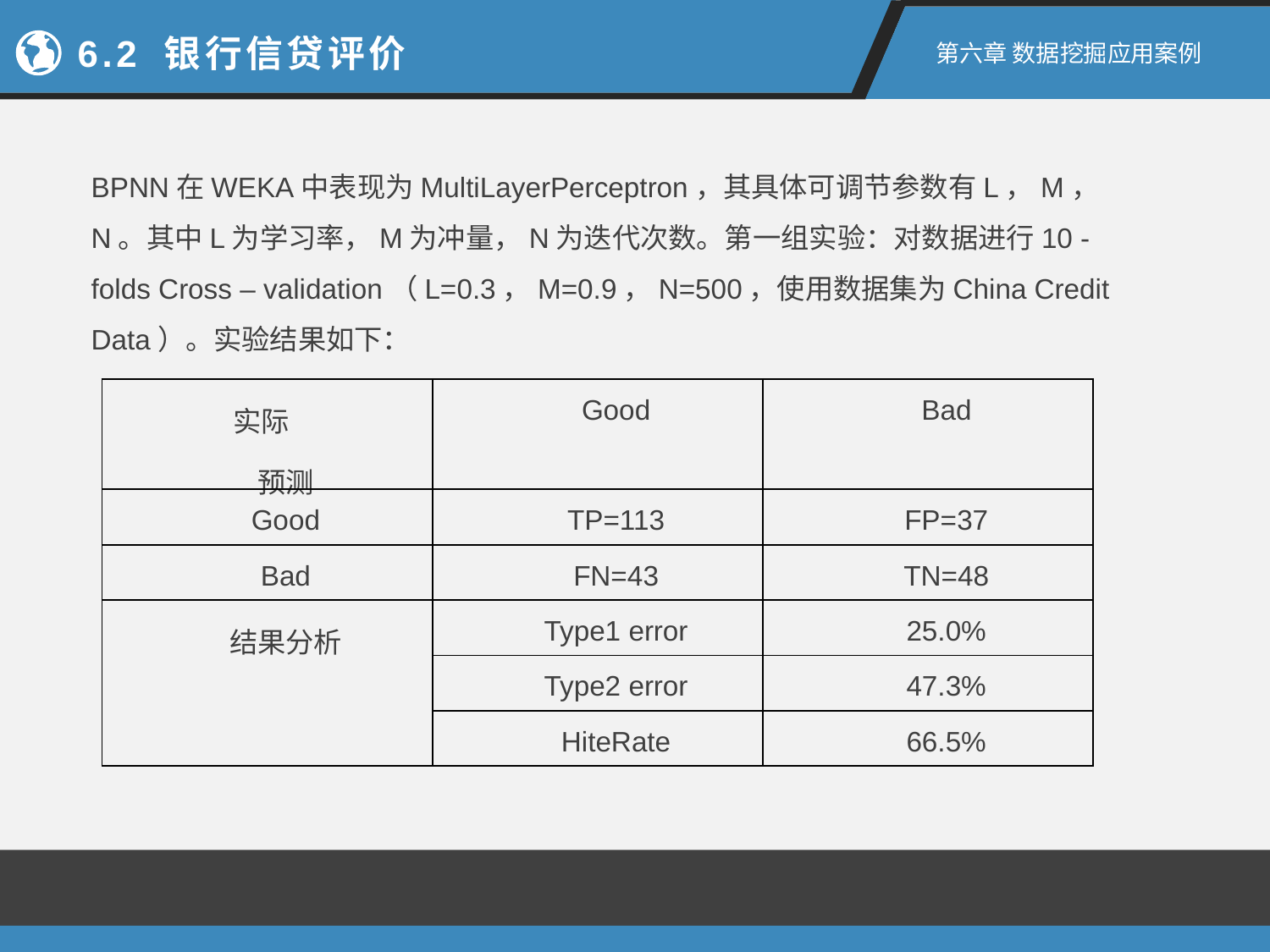

6.2 银行信贷评价

第六章 数据挖掘应用案例
BPNN在WEKA中表现为MultiLayerPerceptron，其具体可调节参数有L，M，N。其中L为学习率，M为冲量，N为迭代次数。第一组实验：对数据进行10 - folds Cross – validation（L=0.3，M=0.9，N=500，使用数据集为China Credit Data）。实验结果如下：
| 实际 预测 | Good | Bad |
| --- | --- | --- |
| Good | TP=113 | FP=37 |
| Bad | FN=43 | TN=48 |
| 结果分析 | Type1 error | 25.0% |
|  | Type2 error | 47.3% |
|  | HiteRate | 66.5% |